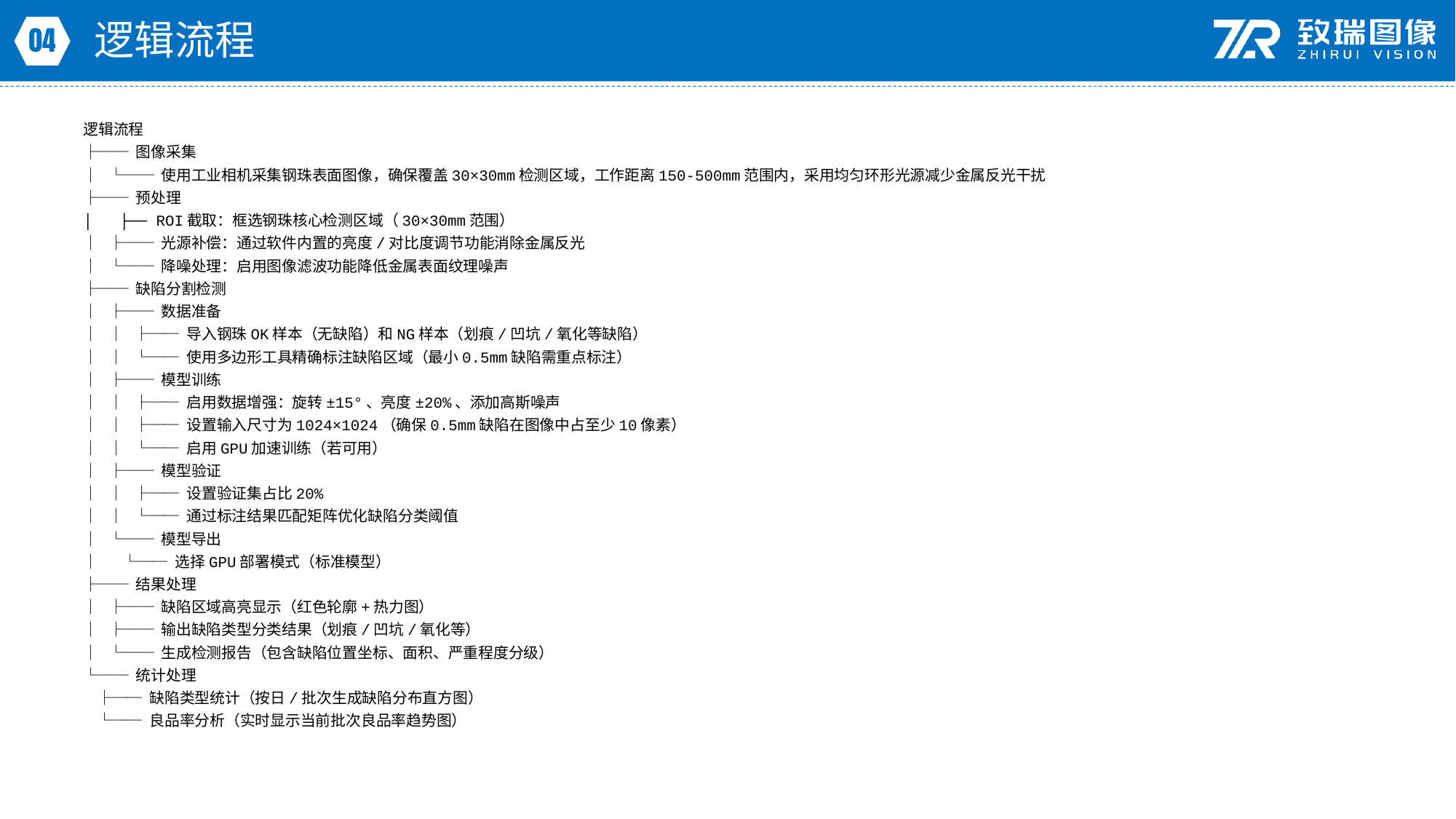

逻辑流程
04

逻辑流程
├── 图像采集
│   └── 使用工业相机采集钢珠表面图像，确保覆盖30×30mm检测区域，工作距离150-500mm范围内，采用均匀环形光源减少金属反光干扰
├── 预处理
│   ├── ROI截取：框选钢珠核心检测区域（30×30mm范围）
│   ├── 光源补偿：通过软件内置的亮度/对比度调节功能消除金属反光
│   └── 降噪处理：启用图像滤波功能降低金属表面纹理噪声
├── 缺陷分割检测
│   ├── 数据准备
│   │   ├── 导入钢珠OK样本（无缺陷）和NG样本（划痕/凹坑/氧化等缺陷）
│   │   └── 使用多边形工具精确标注缺陷区域（最小0.5mm缺陷需重点标注）
│   ├── 模型训练
│   │   ├── 启用数据增强：旋转±15°、亮度±20%、添加高斯噪声
│   │   ├── 设置输入尺寸为1024×1024（确保0.5mm缺陷在图像中占至少10像素）
│   │   └── 启用GPU加速训练（若可用）
│   ├── 模型验证
│   │   ├── 设置验证集占比20%
│   │   └── 通过标注结果匹配矩阵优化缺陷分类阈值
│   └── 模型导出
│       └── 选择GPU部署模式（标准模型）
├── 结果处理
│   ├── 缺陷区域高亮显示（红色轮廓+热力图）
│   ├── 输出缺陷类型分类结果（划痕/凹坑/氧化等）
│   └── 生成检测报告（包含缺陷位置坐标、面积、严重程度分级）
└── 统计处理
    ├── 缺陷类型统计（按日/批次生成缺陷分布直方图）
    └── 良品率分析（实时显示当前批次良品率趋势图）